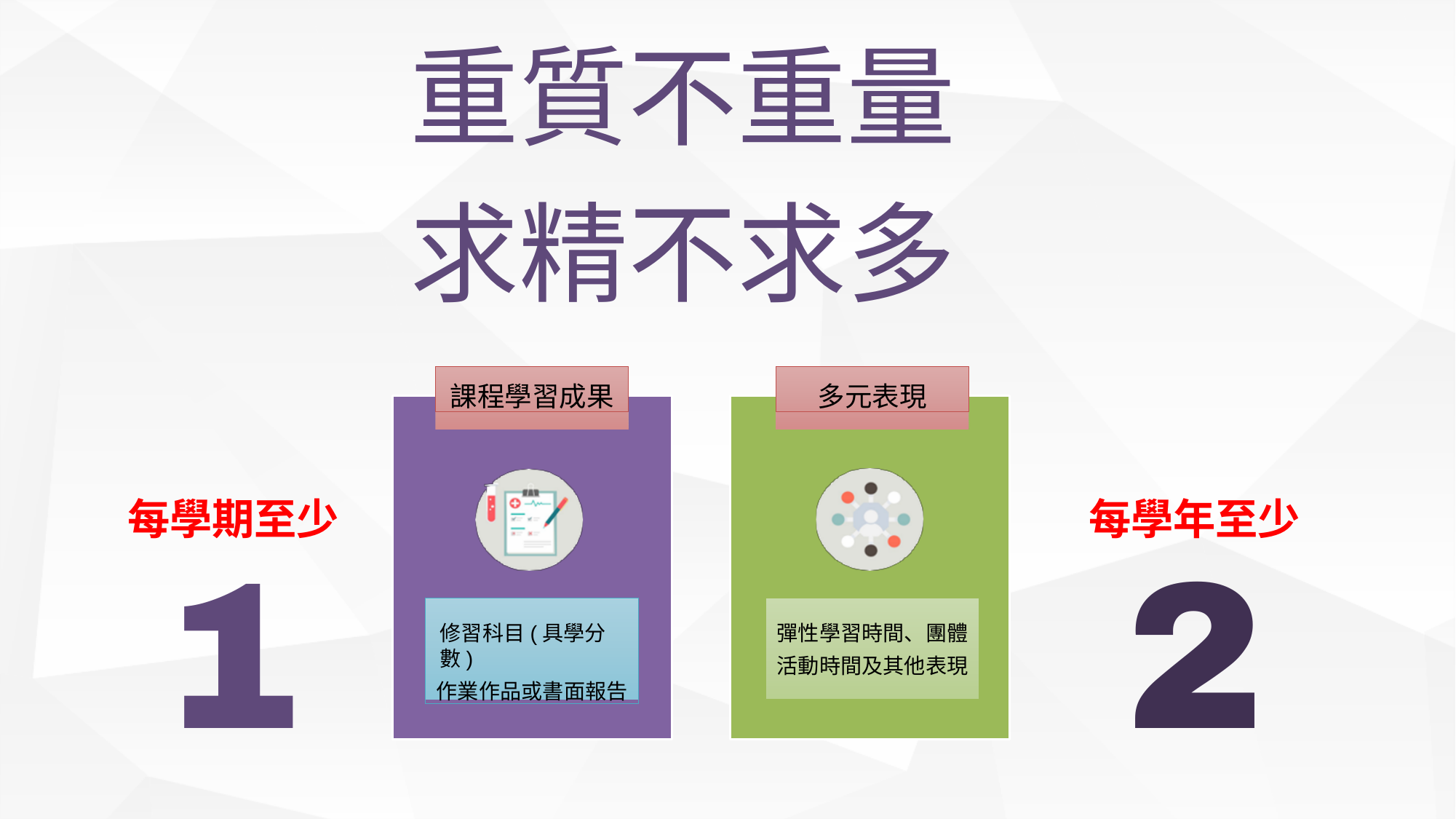

# 重質不重量 求精不求多

課程學習成果

多元表現

每學期至少
每學年至少
1
2

修習科目(具學分數)
作業作品或書面報告

彈性學習時間、團體
活動時間及其他表現